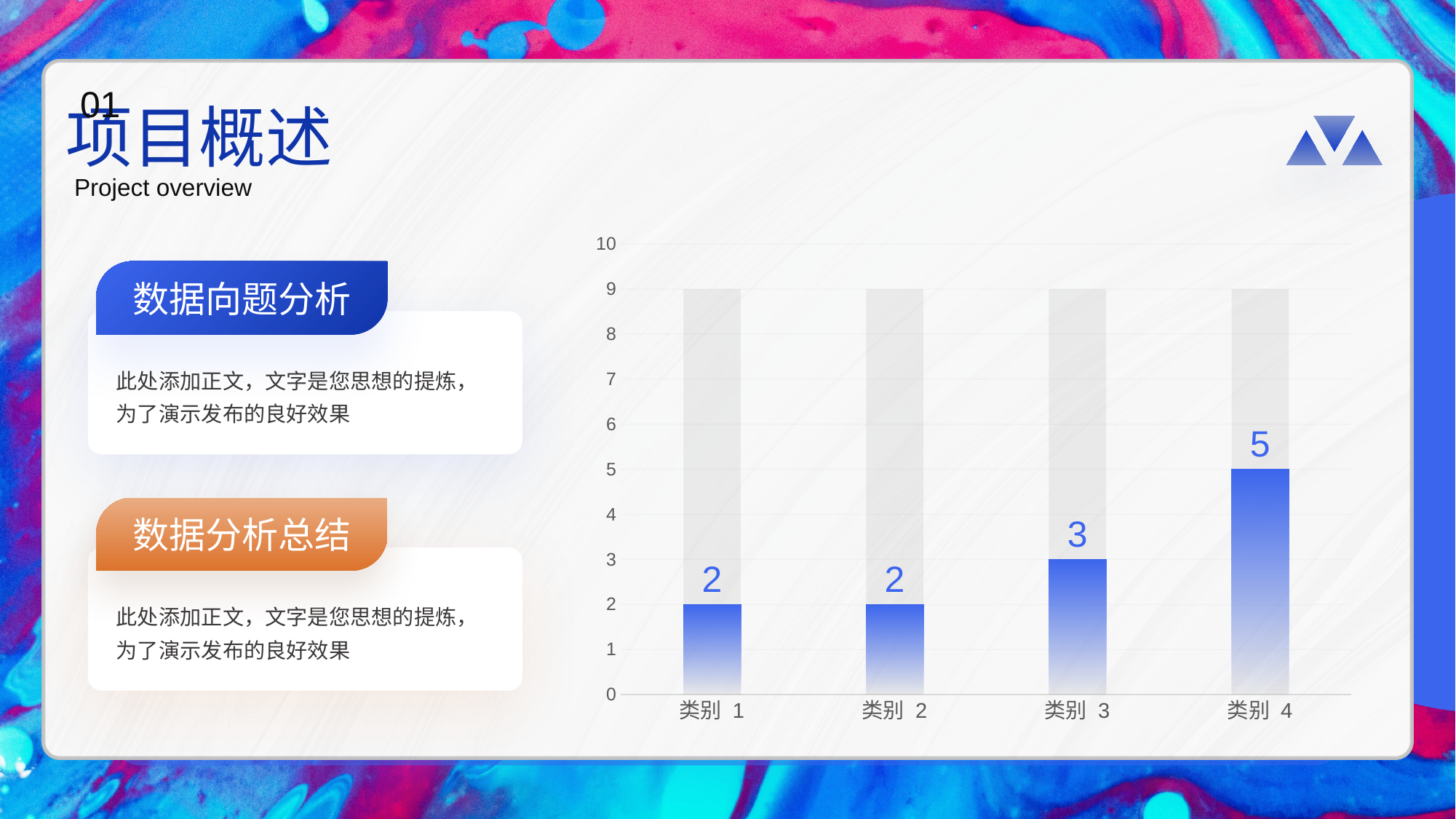

01
项目概述

Project overview

### Chart

| Category | 系列 1 | 系列 3 |
|---|---|---|
| 类别 1 | 9.0 | 2.0 |
| 类别 2 | 9.0 | 2.0 |
| 类别 3 | 9.0 | 3.0 |
| 类别 4 | 9.0 | 5.0 |
数据向题分析

此处添加正文，文字是您思想的提炼，为了演示发布的良好效果

数据分析总结

此处添加正文，文字是您思想的提炼，为了演示发布的良好效果